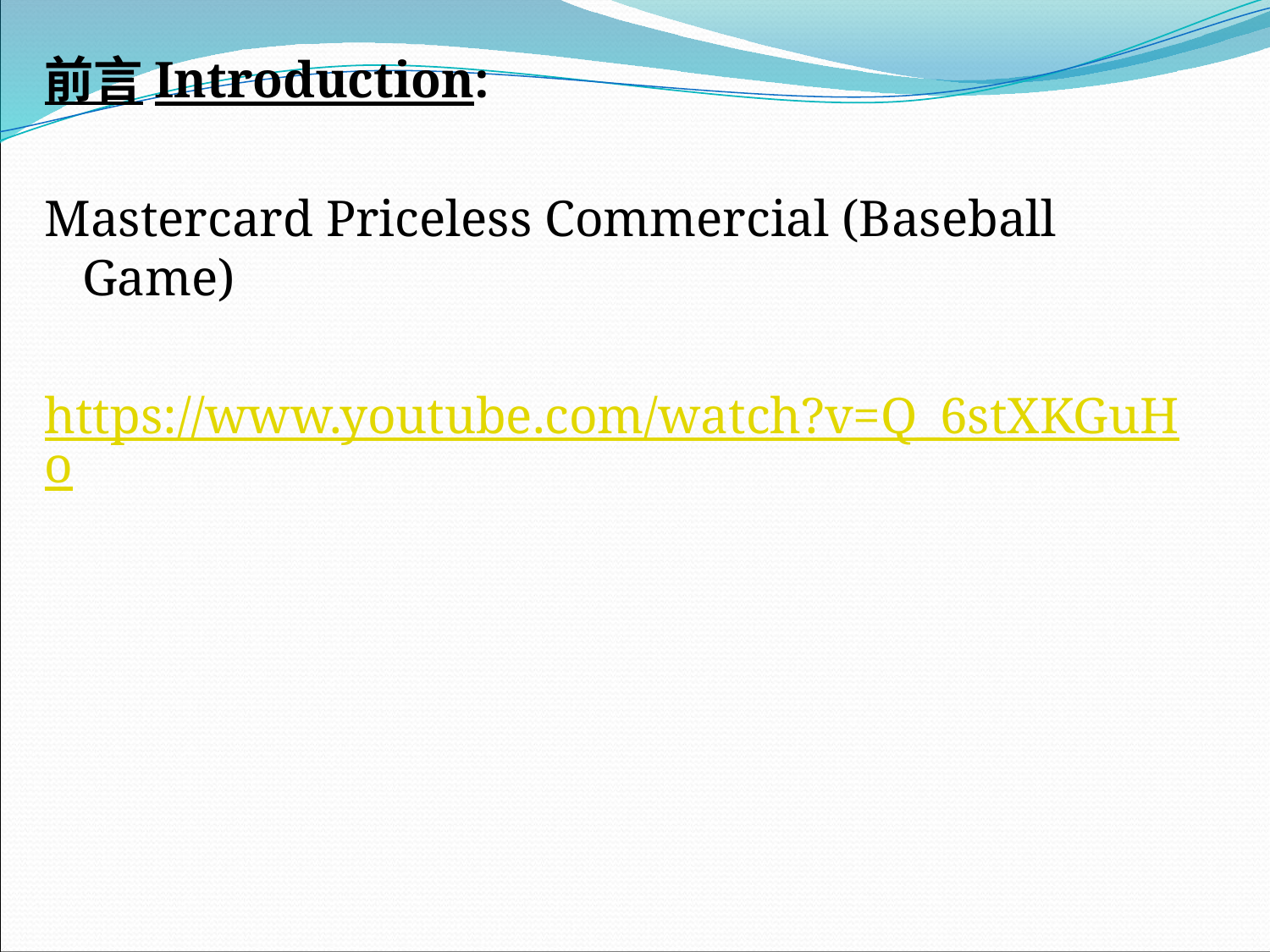

#
前言Introduction:

Mastercard Priceless Commercial (Baseball Game)

https://www.youtube.com/watch?v=Q_6stXKGuHo